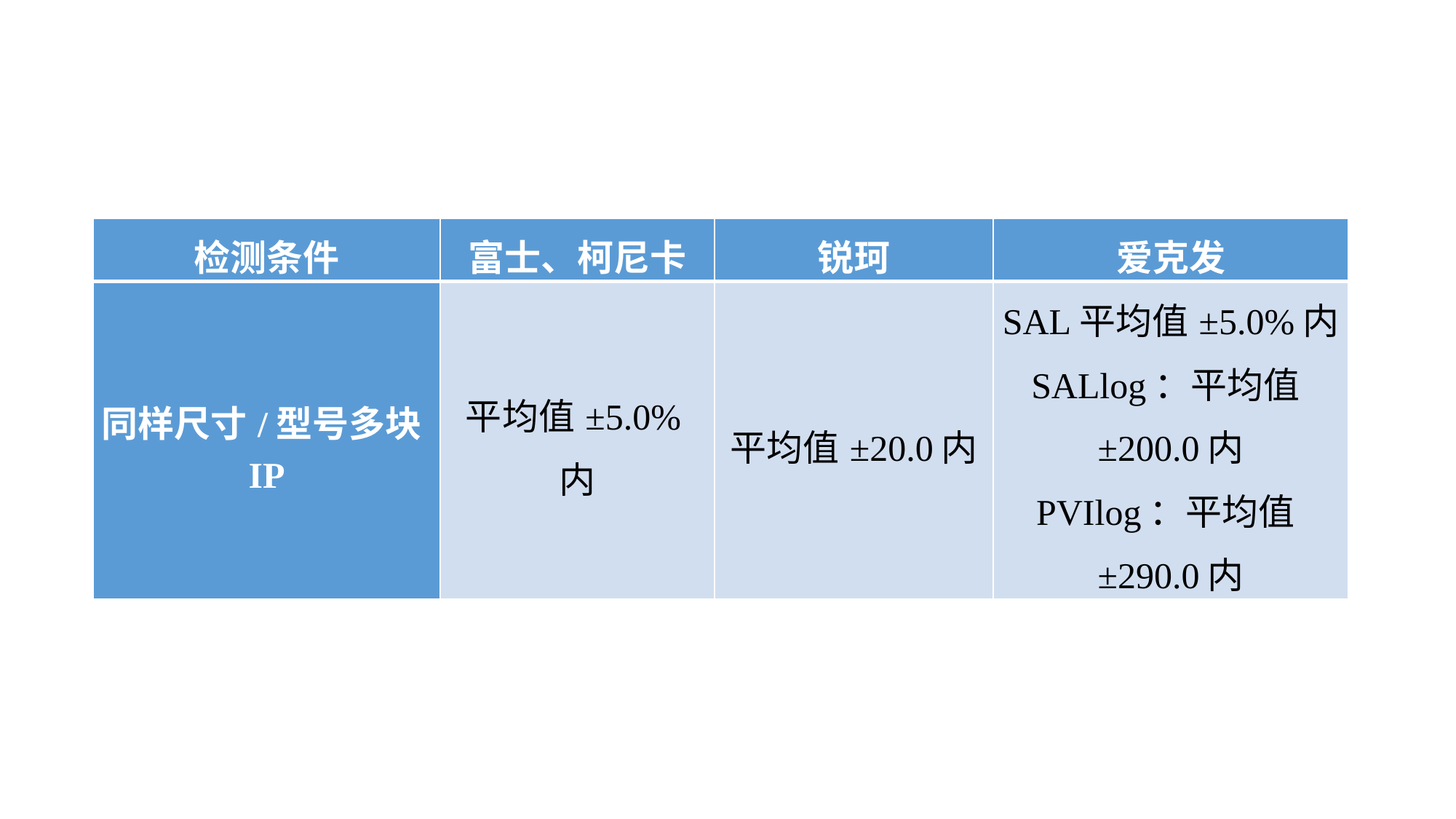

#
| 检测条件 | 富士、柯尼卡 | 锐珂 | 爱克发 |
| --- | --- | --- | --- |
| 同样尺寸/型号多块IP | 平均值±5.0%内 | 平均值±20.0内 | SAL平均值±5.0%内 SALlog：平均值±200.0内 PVIlog：平均值±290.0内 |